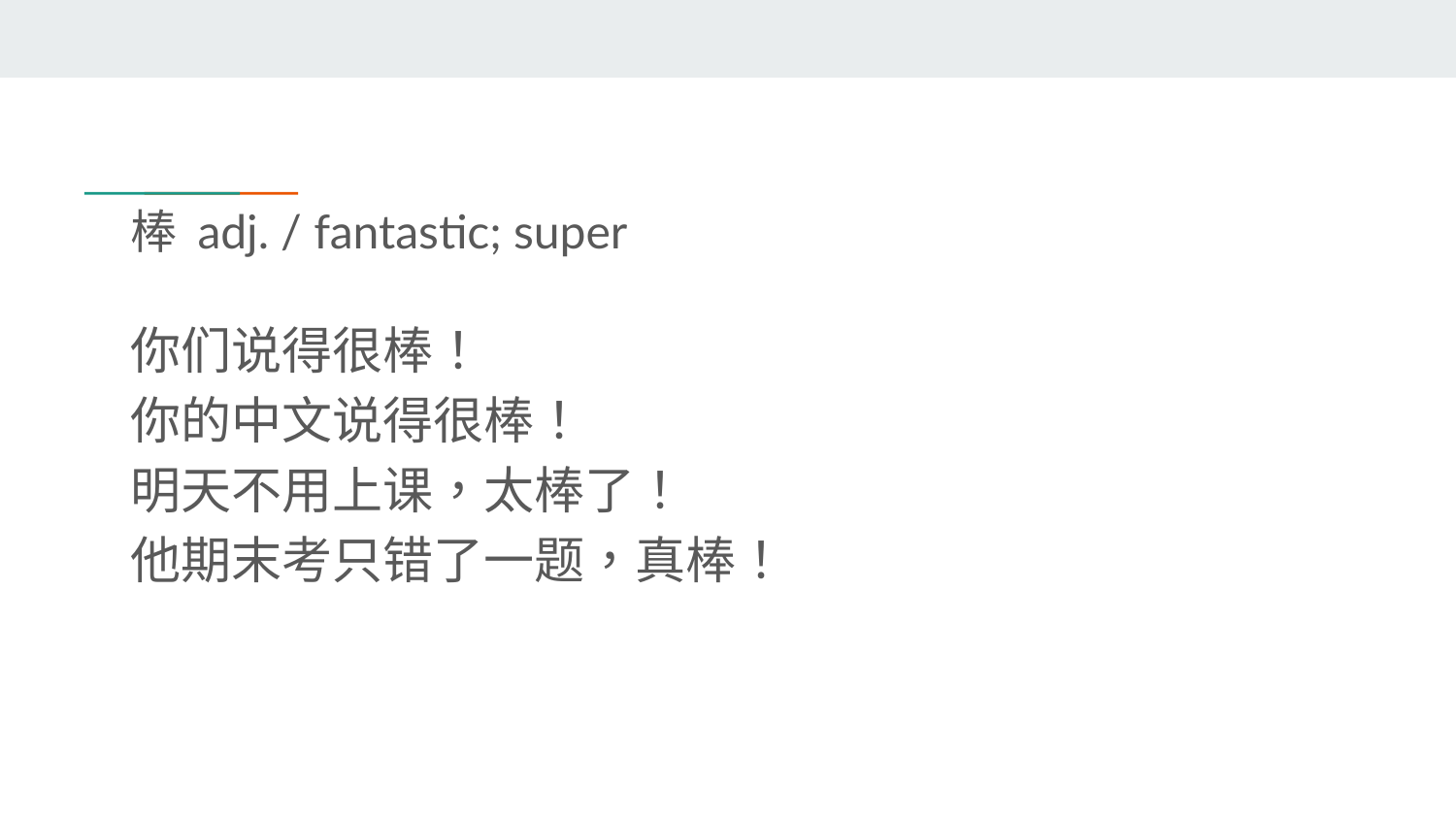

# 棒 adj. / fantastic; super

你们说得很棒！
你的中文说得很棒！
明天不用上课，太棒了！
他期末考只错了一题，真棒！